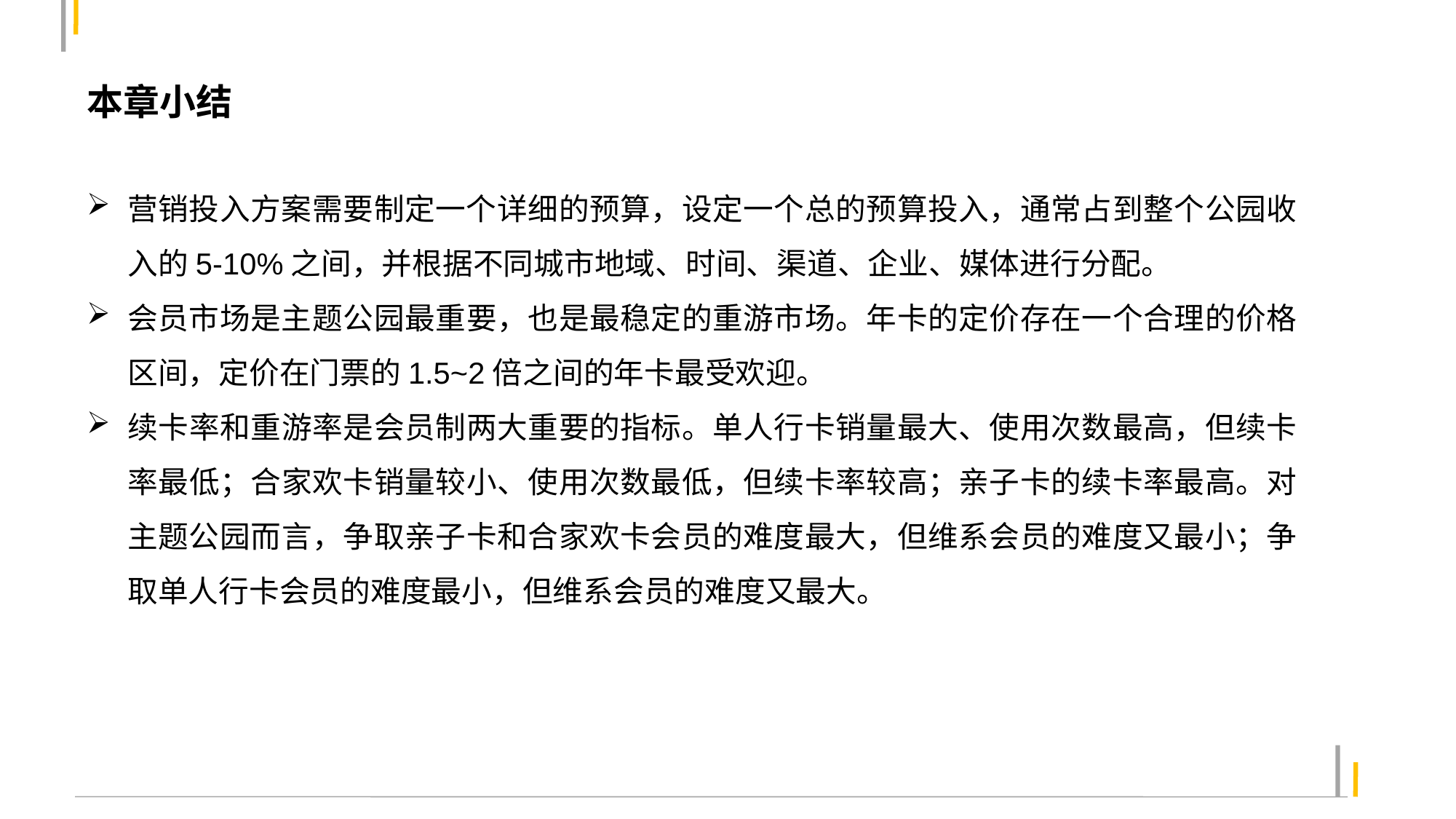

本章小结

营销投入方案需要制定一个详细的预算，设定一个总的预算投入，通常占到整个公园收入的5-10%之间，并根据不同城市地域、时间、渠道、企业、媒体进行分配。
会员市场是主题公园最重要，也是最稳定的重游市场。年卡的定价存在一个合理的价格区间，定价在门票的1.5~2倍之间的年卡最受欢迎。
续卡率和重游率是会员制两大重要的指标。单人行卡销量最大、使用次数最高，但续卡率最低；合家欢卡销量较小、使用次数最低，但续卡率较高；亲子卡的续卡率最高。对主题公园而言，争取亲子卡和合家欢卡会员的难度最大，但维系会员的难度又最小；争取单人行卡会员的难度最小，但维系会员的难度又最大。